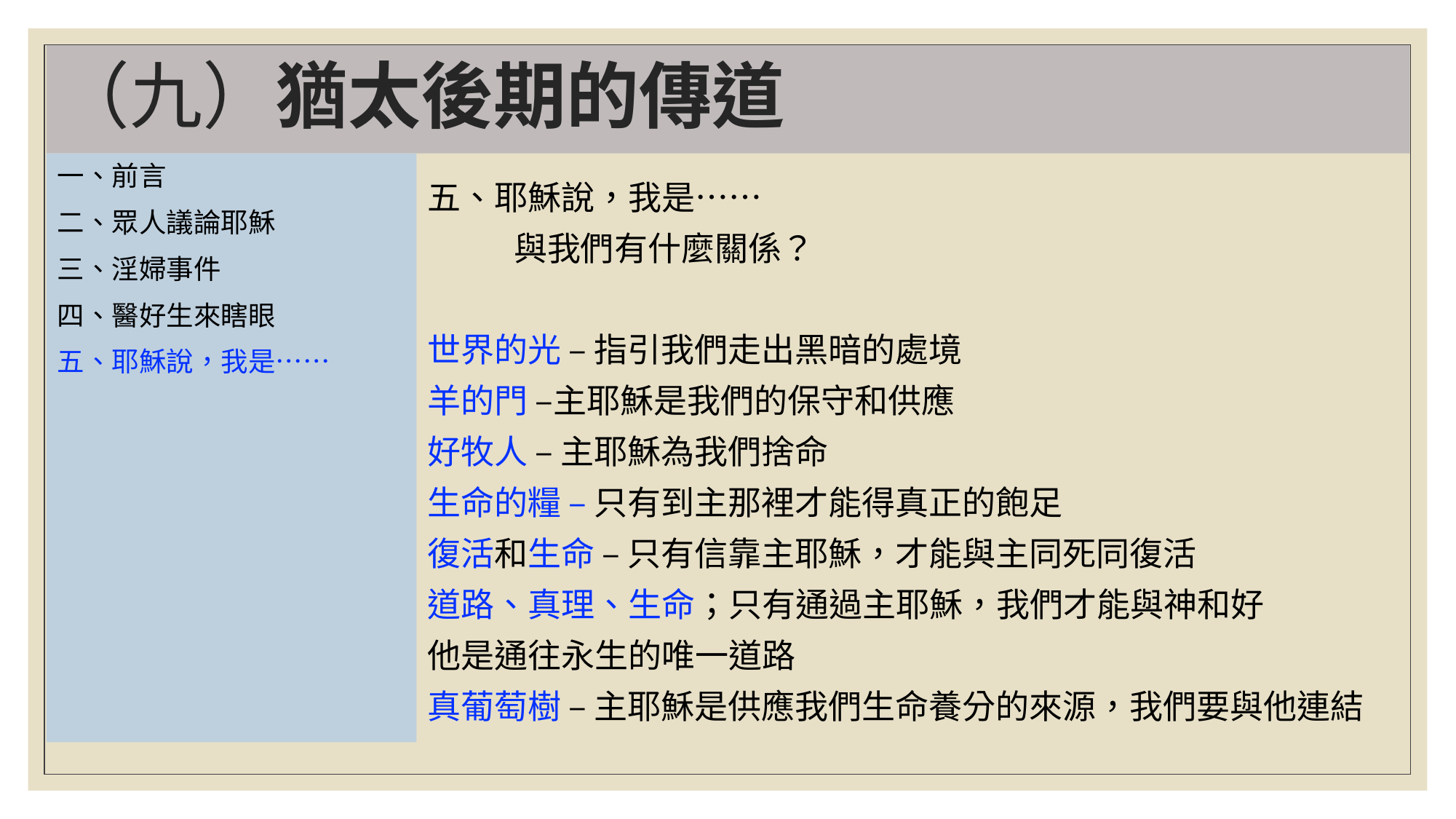

# （九）猶太後期的傳道
一、前言
二、眾人議論耶穌
三、淫婦事件
四、醫好生來瞎眼
五、耶穌說，我是……

五、耶穌說，我是……
	與我們有什麼關係？

世界的光 – 指引我們走出黑暗的處境
羊的門 –主耶穌是我們的保守和供應
好牧人 – 主耶穌為我們捨命
生命的糧 – 只有到主那裡才能得真正的飽足
復活和生命 – 只有信靠主耶穌，才能與主同死同復活
道路、真理、生命；只有通過主耶穌，我們才能與神和好
他是通往永生的唯一道路
真葡萄樹 – 主耶穌是供應我們生命養分的來源，我們要與他連結